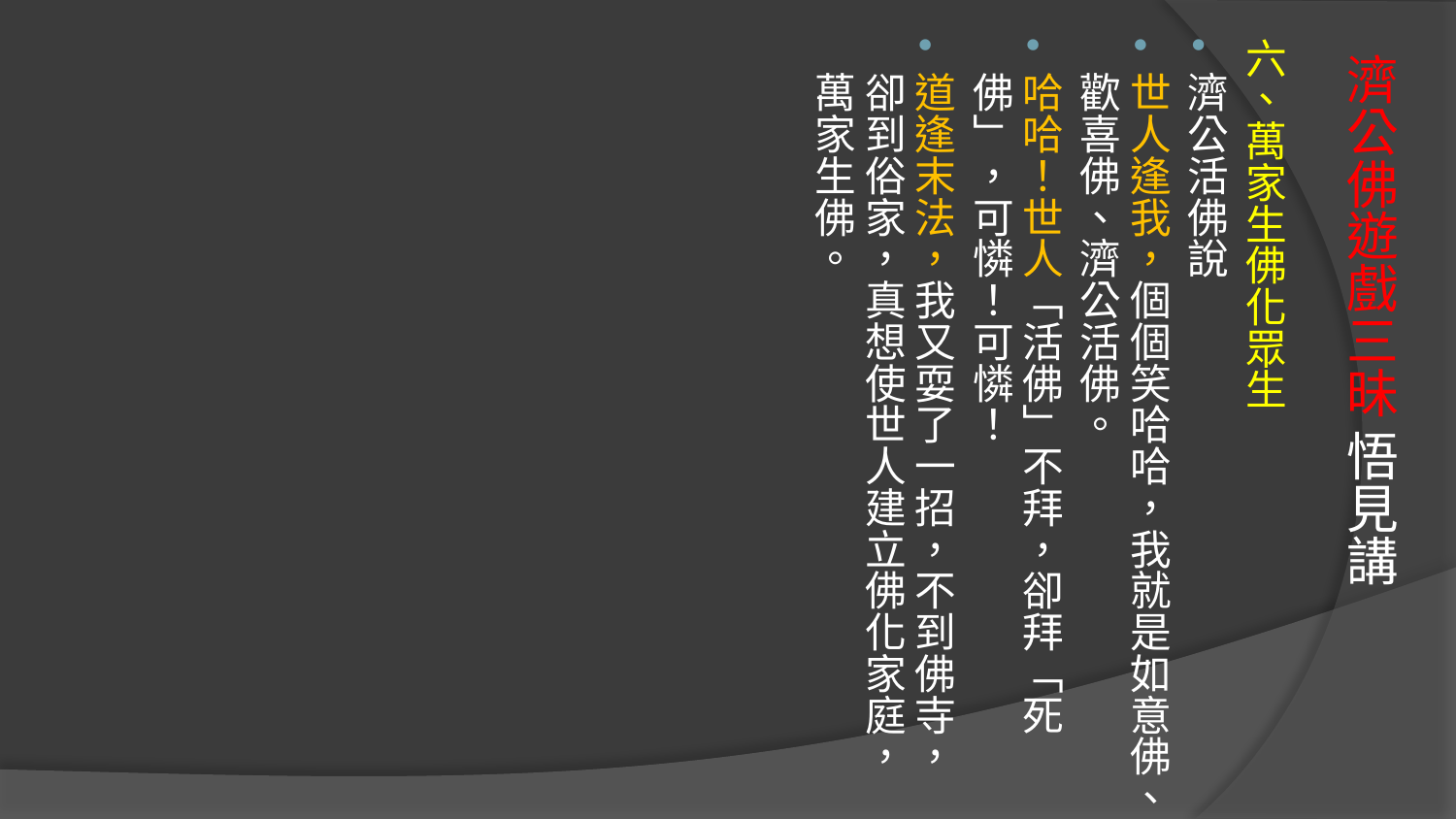

六、萬家生佛化眾生
濟公活佛說
世人逢我，個個笑哈哈，我就是如意佛、歡喜佛、濟公活佛。
哈哈！世人「活佛」不拜，卻拜「死佛」，可憐！可憐！
道逢末法，我又耍了一招，不到佛寺，卻到俗家，真想使世人建立佛化家庭，萬家生佛。

# 濟公佛遊戲三昧 悟見講